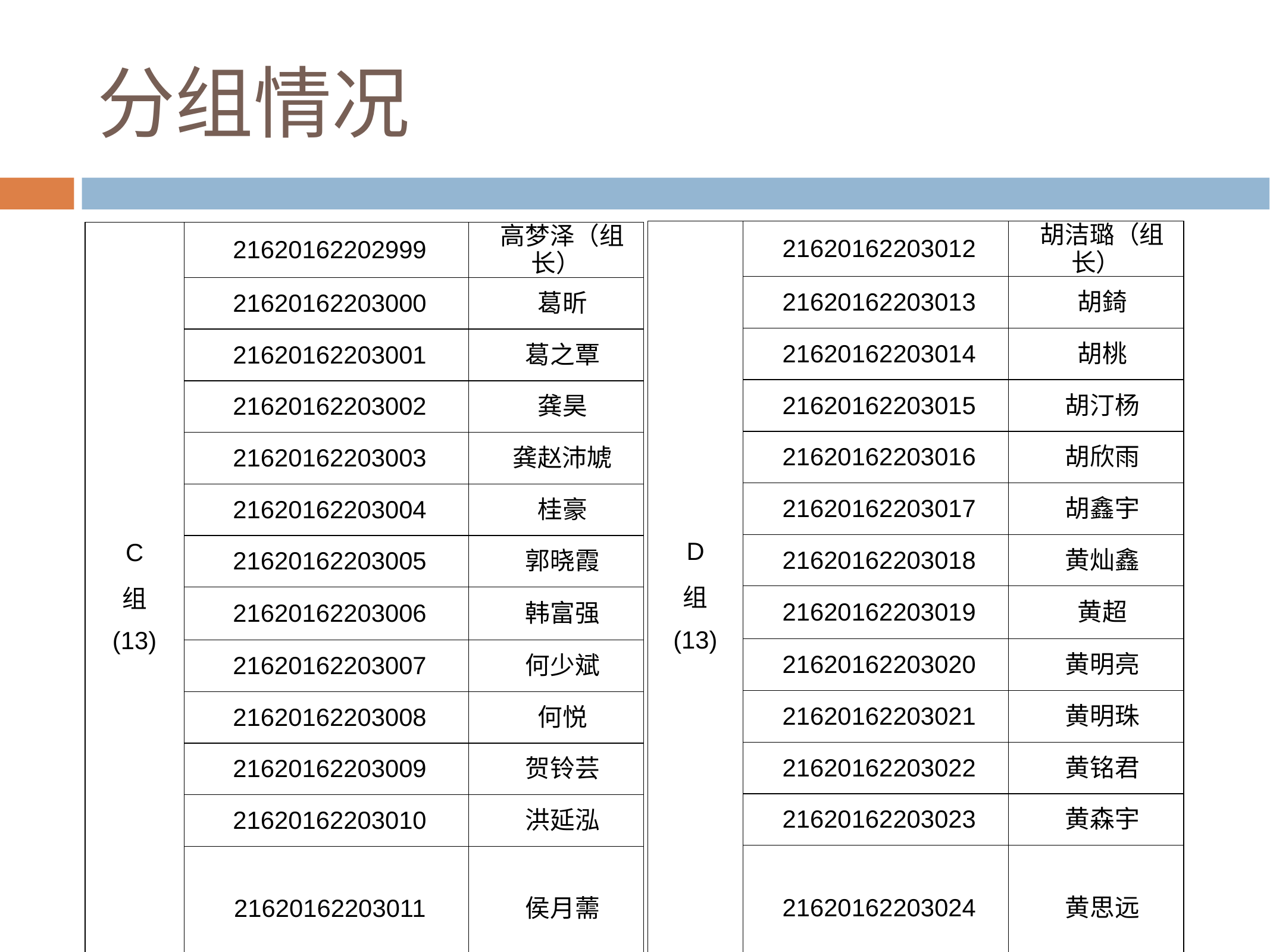

# 分组情况
| D 组 (13) | 21620162203012 | 胡洁璐（组长） |
| --- | --- | --- |
|  | 21620162203013 | 胡錡 |
|  | 21620162203014 | 胡桃 |
|  | 21620162203015 | 胡汀杨 |
|  | 21620162203016 | 胡欣雨 |
|  | 21620162203017 | 胡鑫宇 |
|  | 21620162203018 | 黄灿鑫 |
|  | 21620162203019 | 黄超 |
|  | 21620162203020 | 黄明亮 |
|  | 21620162203021 | 黄明珠 |
|  | 21620162203022 | 黄铭君 |
|  | 21620162203023 | 黄森宇 |
|  | 21620162203024 | 黄思远 |
| A 组 (13) | 21620162202972 | 蔡依美（组长） |
| --- | --- | --- |
|  | 21620162202973 | 蔡宇捷 |
|  | 21620162202974 | 蔡泽鑫 |
|  | 21620162202976 | 陈垂栋 |
|  | 21620162202977 | 陈葛昂 |
|  | 21620162202978 | 陈竑屹 |
|  | 21620162202979 | 陈佳明 |
|  | 21620162202980 | 陈灵悦 |
|  | 21620162202981 | 陈芊芊 |
|  | 21620162202982 | 陈淑景 |
|  | 21620162202983 | 陈天一 |
|  | 21620162202984 | 陈万遵 |
|  | 21620162202985 | 陈易超 |
| C 组 (13) | 21620162202999 | 高梦泽（组长） |
| --- | --- | --- |
|  | 21620162203000 | 葛昕 |
|  | 21620162203001 | 葛之覃 |
|  | 21620162203002 | 龚昊 |
|  | 21620162203003 | 龚赵沛虓 |
|  | 21620162203004 | 桂豪 |
|  | 21620162203005 | 郭晓霞 |
|  | 21620162203006 | 韩富强 |
|  | 21620162203007 | 何少斌 |
|  | 21620162203008 | 何悦 |
|  | 21620162203009 | 贺铃芸 |
|  | 21620162203010 | 洪延泓 |
|  | 21620162203011 | 侯月薷 |